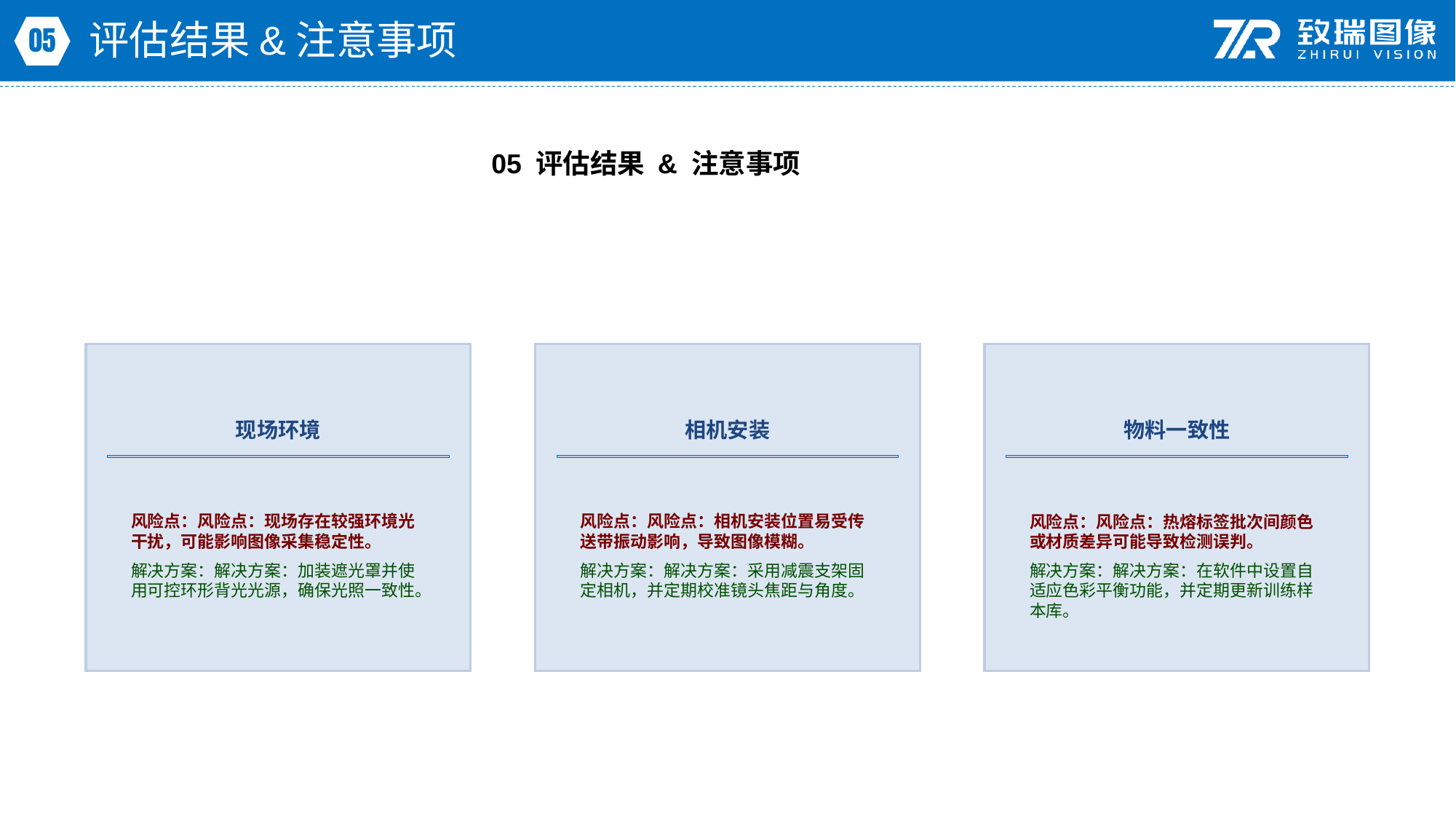

评估结果&注意事项
05

05 评估结果 & 注意事项

现场环境

相机安装

物料一致性

风险点：风险点：现场存在较强环境光干扰，可能影响图像采集稳定性。
解决方案：解决方案：加装遮光罩并使用可控环形背光光源，确保光照一致性。

风险点：风险点：相机安装位置易受传送带振动影响，导致图像模糊。
解决方案：解决方案：采用减震支架固定相机，并定期校准镜头焦距与角度。

风险点：风险点：热熔标签批次间颜色或材质差异可能导致检测误判。
解决方案：解决方案：在软件中设置自适应色彩平衡功能，并定期更新训练样本库。